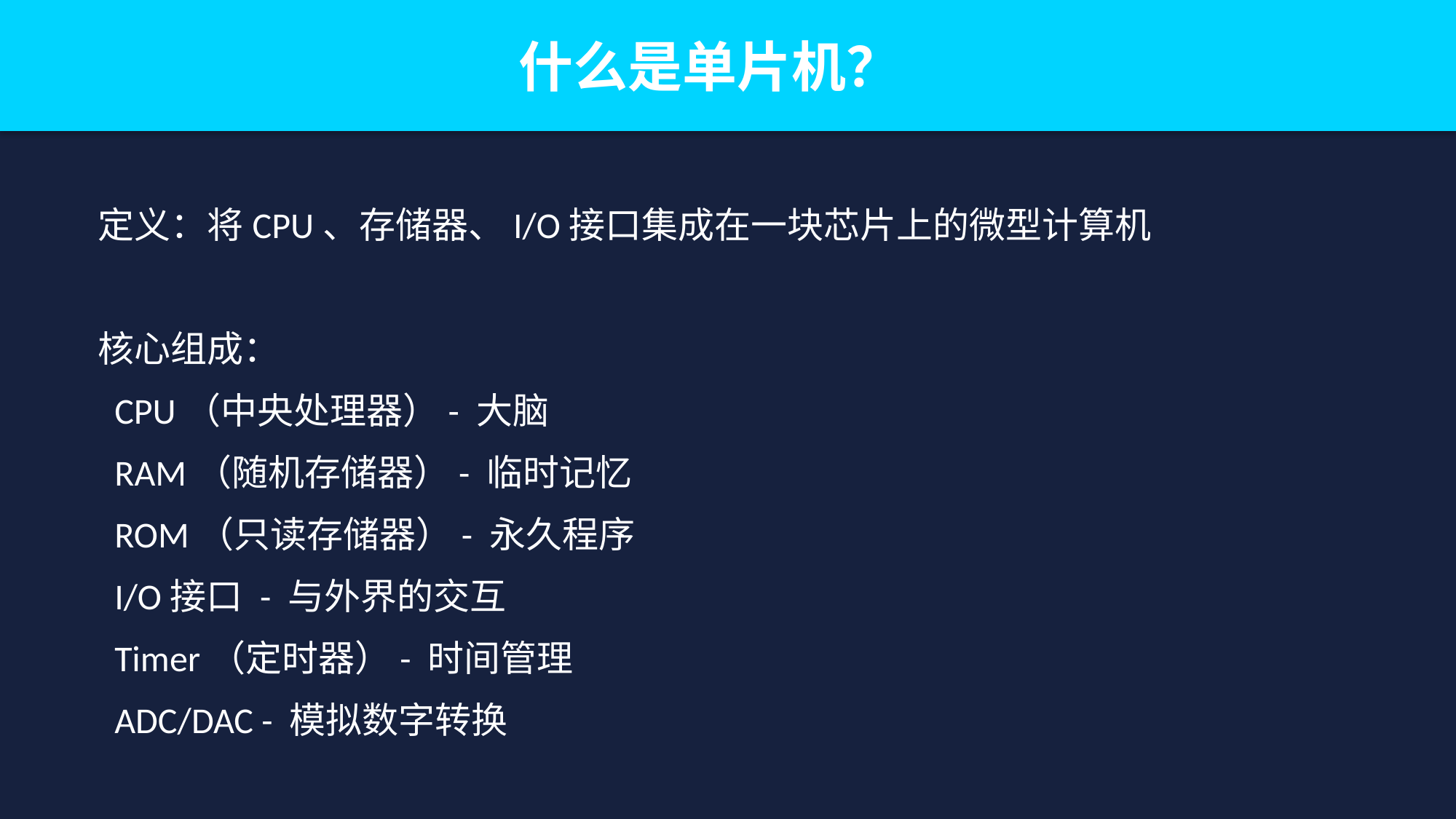

什么是单片机？
定义：将CPU、存储器、I/O接口集成在一块芯片上的微型计算机

核心组成：
  CPU（中央处理器）- 大脑
  RAM（随机存储器）- 临时记忆
  ROM（只读存储器）- 永久程序
  I/O接口 - 与外界的交互
  Timer（定时器）- 时间管理
  ADC/DAC - 模拟数字转换

特点：体积小、功耗低、成本低、可靠性高